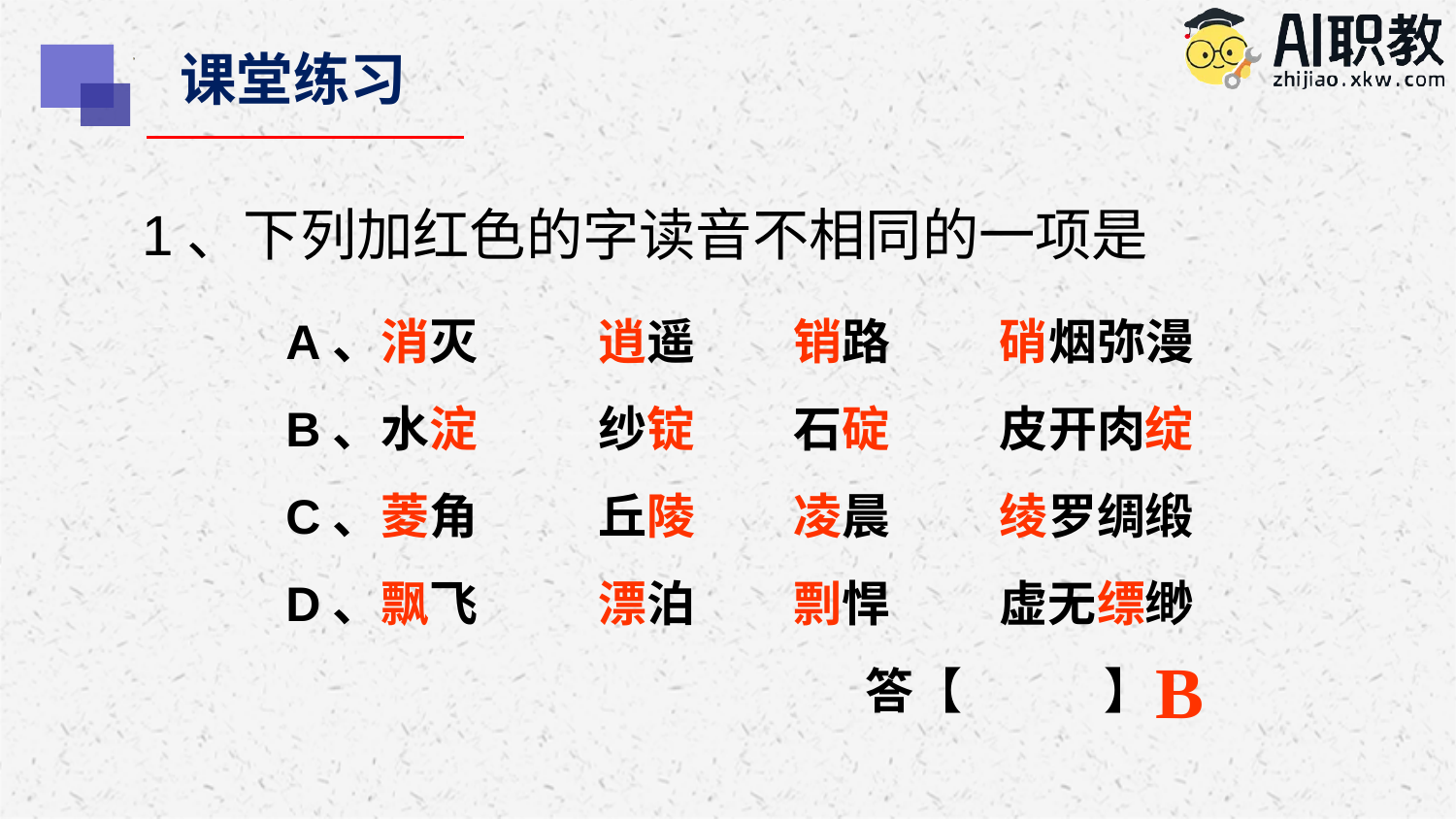

课堂练习

1、下列加红色的字读音不相同的一项是
A、消灭           逍遥         销路          硝烟弥漫
B、水淀           纱锭         石碇          皮开肉绽
C、菱角           丘陵         凌晨          绫罗绸缎
D、飘飞           漂泊         剽悍          虚无缥缈
                                                    答【             】
B